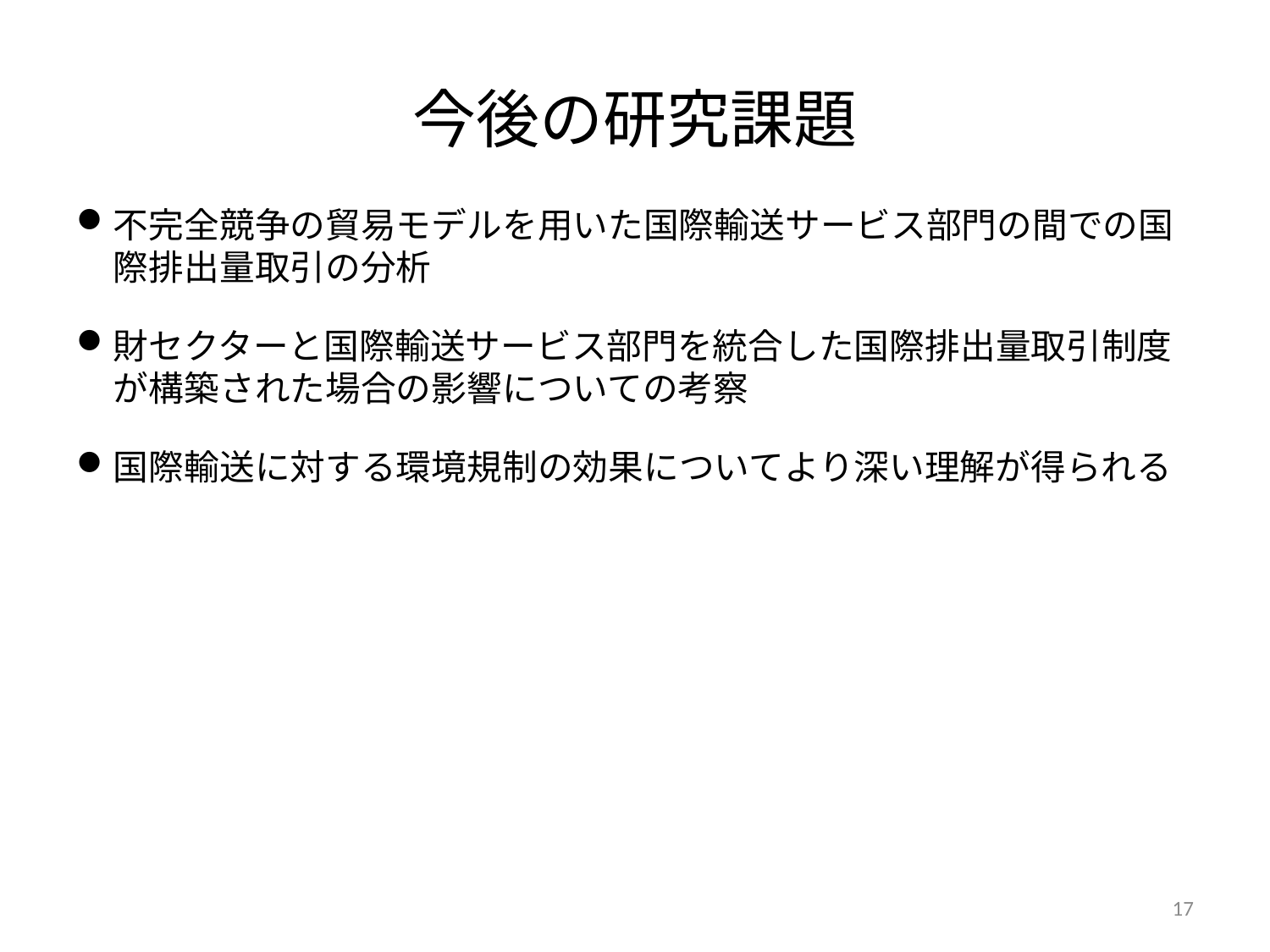

# 今後の研究課題
不完全競争の貿易モデルを用いた国際輸送サービス部門の間での国際排出量取引の分析

財セクターと国際輸送サービス部門を統合した国際排出量取引制度が構築された場合の影響についての考察

国際輸送に対する環境規制の効果についてより深い理解が得られる
17